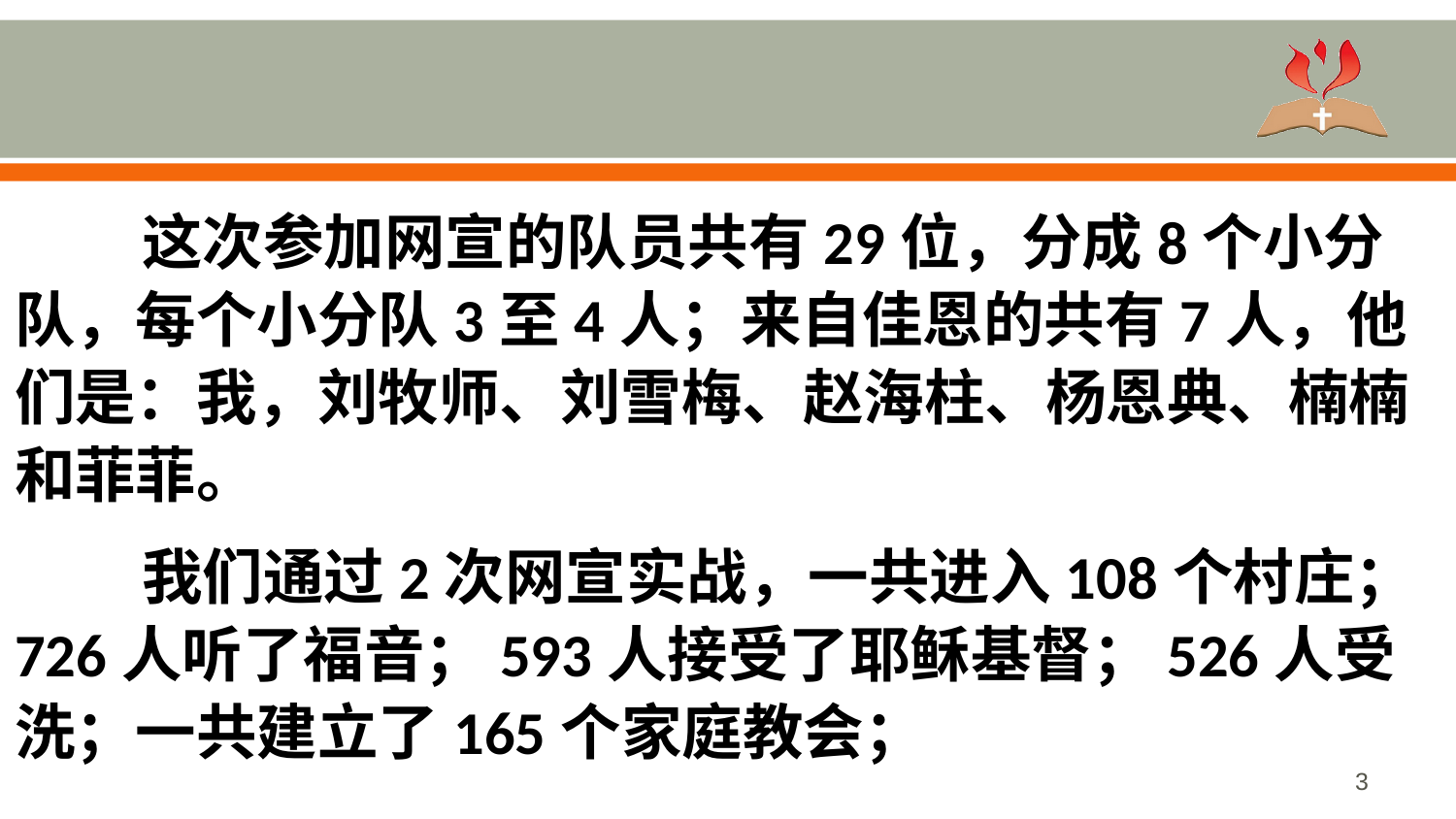

这次参加网宣的队员共有29位，分成8个小分队，每个小分队3至4人；来自佳恩的共有7人，他们是：我，刘牧师、刘雪梅、赵海柱、杨恩典、楠楠和菲菲。
我们通过2次网宣实战，一共进入108个村庄；726人听了福音；593人接受了耶稣基督；526人受洗；一共建立了165个家庭教会；

3